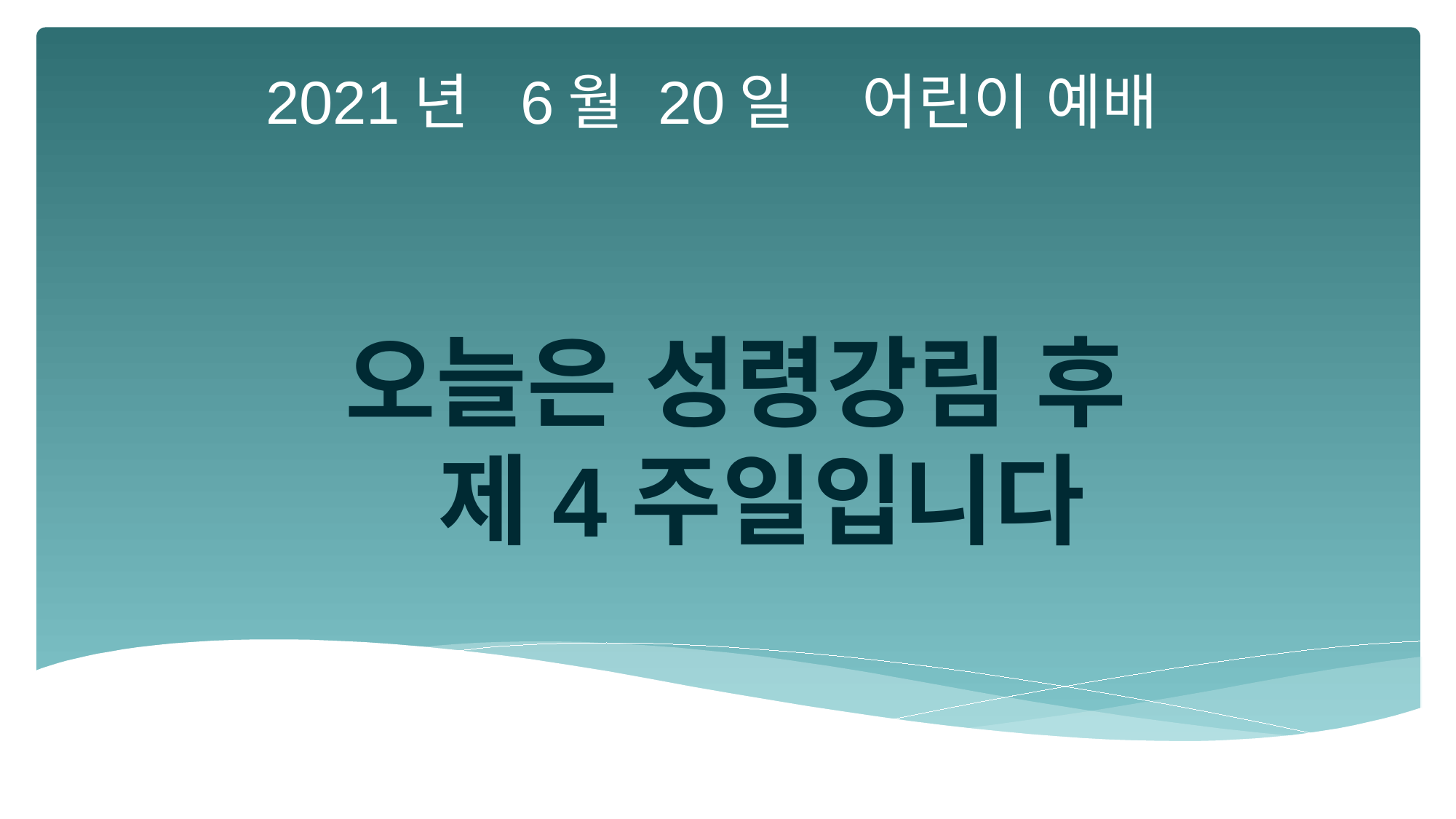

2021년  6월 20일    어린이 예배
오늘은 성령강림 후
 제4주일입니다